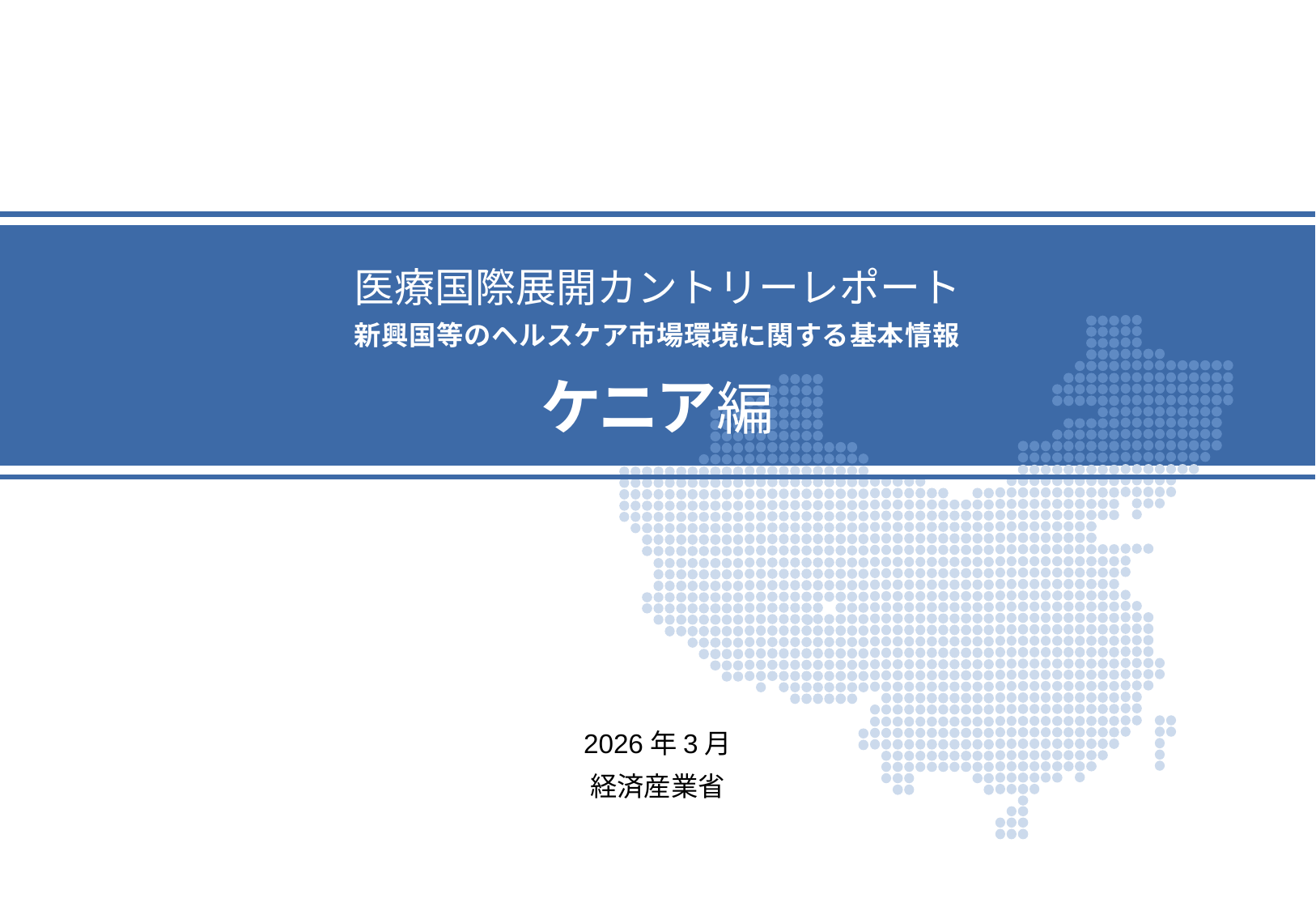

医療国際展開カントリーレポート
新興国等のヘルスケア市場環境に関する基本情報
ケニア編
2026年3月
経済産業省